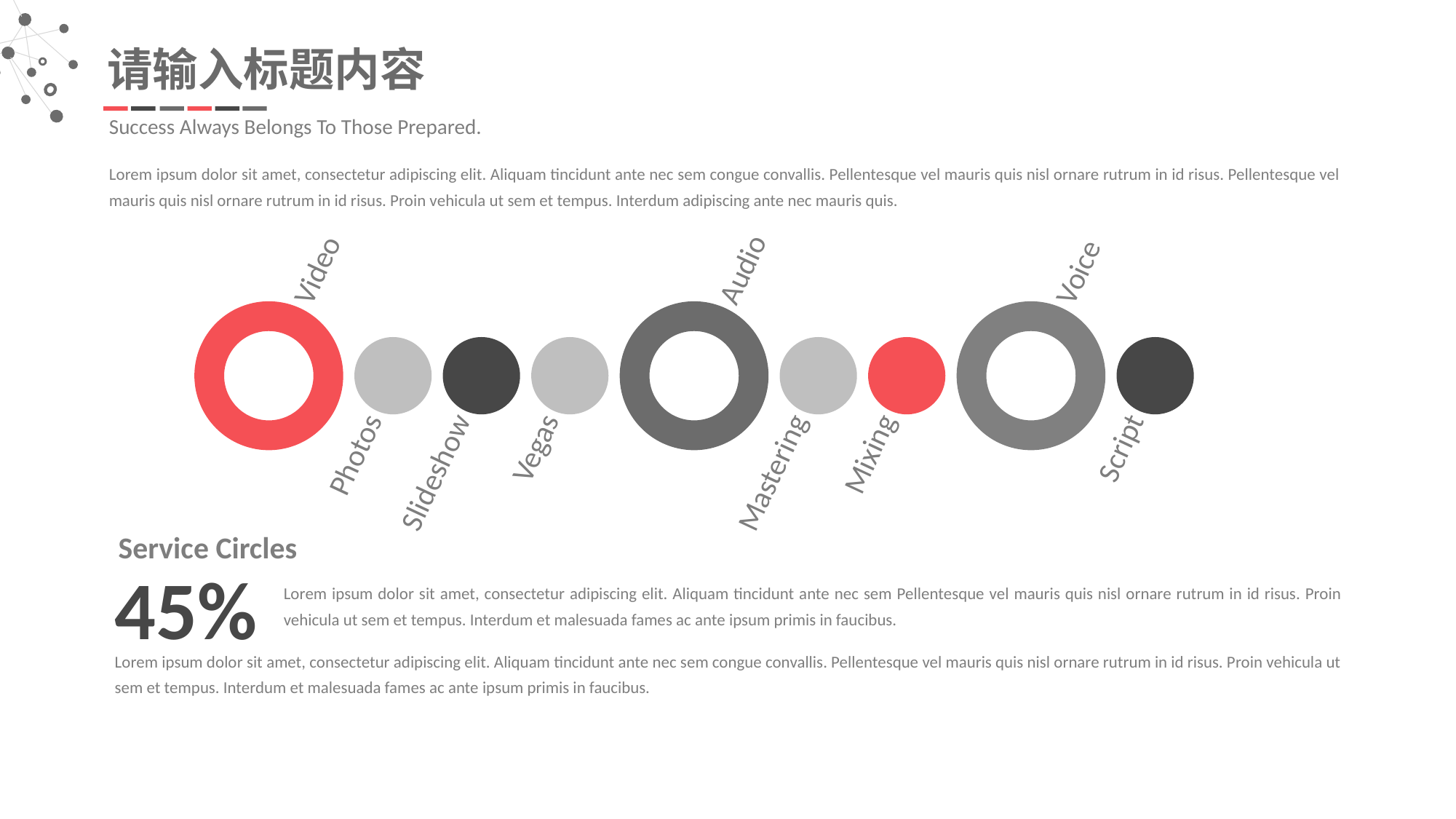

请输入标题内容

Success Always Belongs To Those Prepared.
Video
Photos
Slideshow
Vegas
Audio
Mastering
Mixing
Voice
Script

Lorem ipsum dolor sit amet, consectetur adipiscing elit. Aliquam tincidunt ante nec sem congue convallis. Pellentesque vel mauris quis nisl ornare rutrum in id risus. Pellentesque vel mauris quis nisl ornare rutrum in id risus. Proin vehicula ut sem et tempus. Interdum adipiscing ante nec mauris quis.
Service Circles
45%
Lorem ipsum dolor sit amet, consectetur adipiscing elit. Aliquam tincidunt ante nec sem Pellentesque vel mauris quis nisl ornare rutrum in id risus. Proin vehicula ut sem et tempus. Interdum et malesuada fames ac ante ipsum primis in faucibus.
Lorem ipsum dolor sit amet, consectetur adipiscing elit. Aliquam tincidunt ante nec sem congue convallis. Pellentesque vel mauris quis nisl ornare rutrum in id risus. Proin vehicula ut sem et tempus. Interdum et malesuada fames ac ante ipsum primis in faucibus.